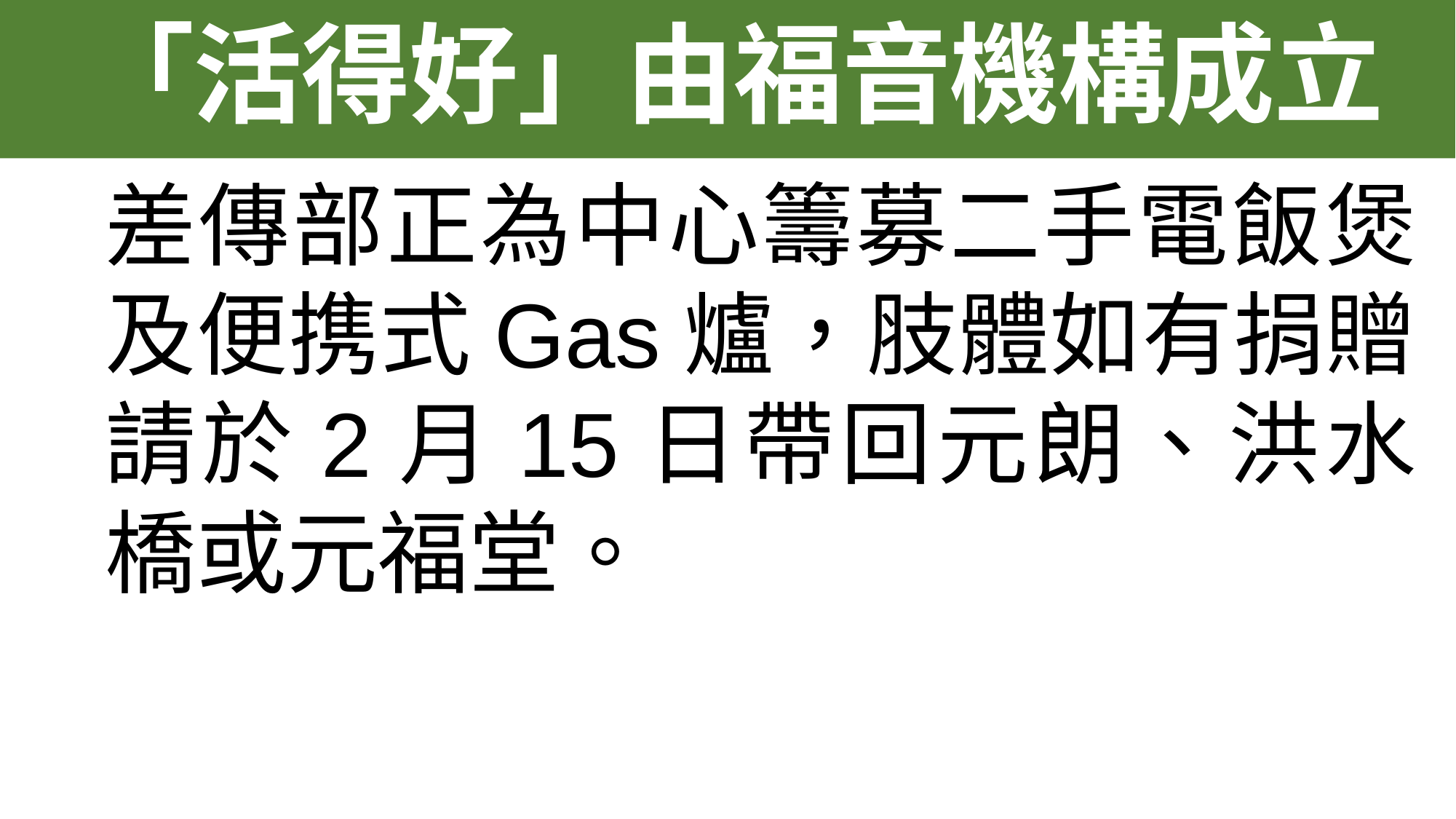

「活得好」由福音機構成立
差傳部正為中心籌募二手電飯煲及便携式Gas爐，肢體如有捐贈請於2月15日帶回元朗、洪水橋或元福堂。